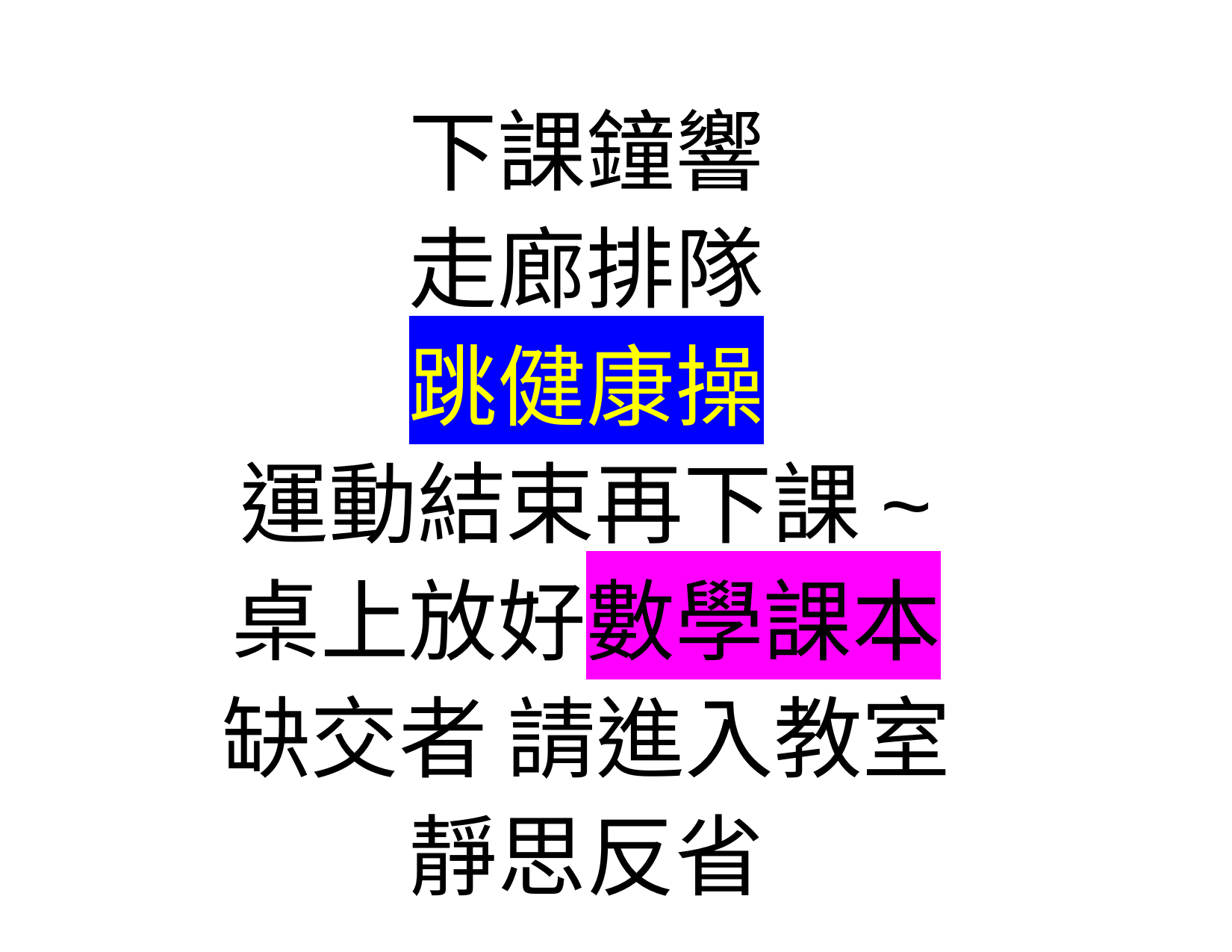

下課鐘響
走廊排隊
跳健康操
運動結束再下課~
桌上放好數學課本
缺交者 請進入教室
靜思反省